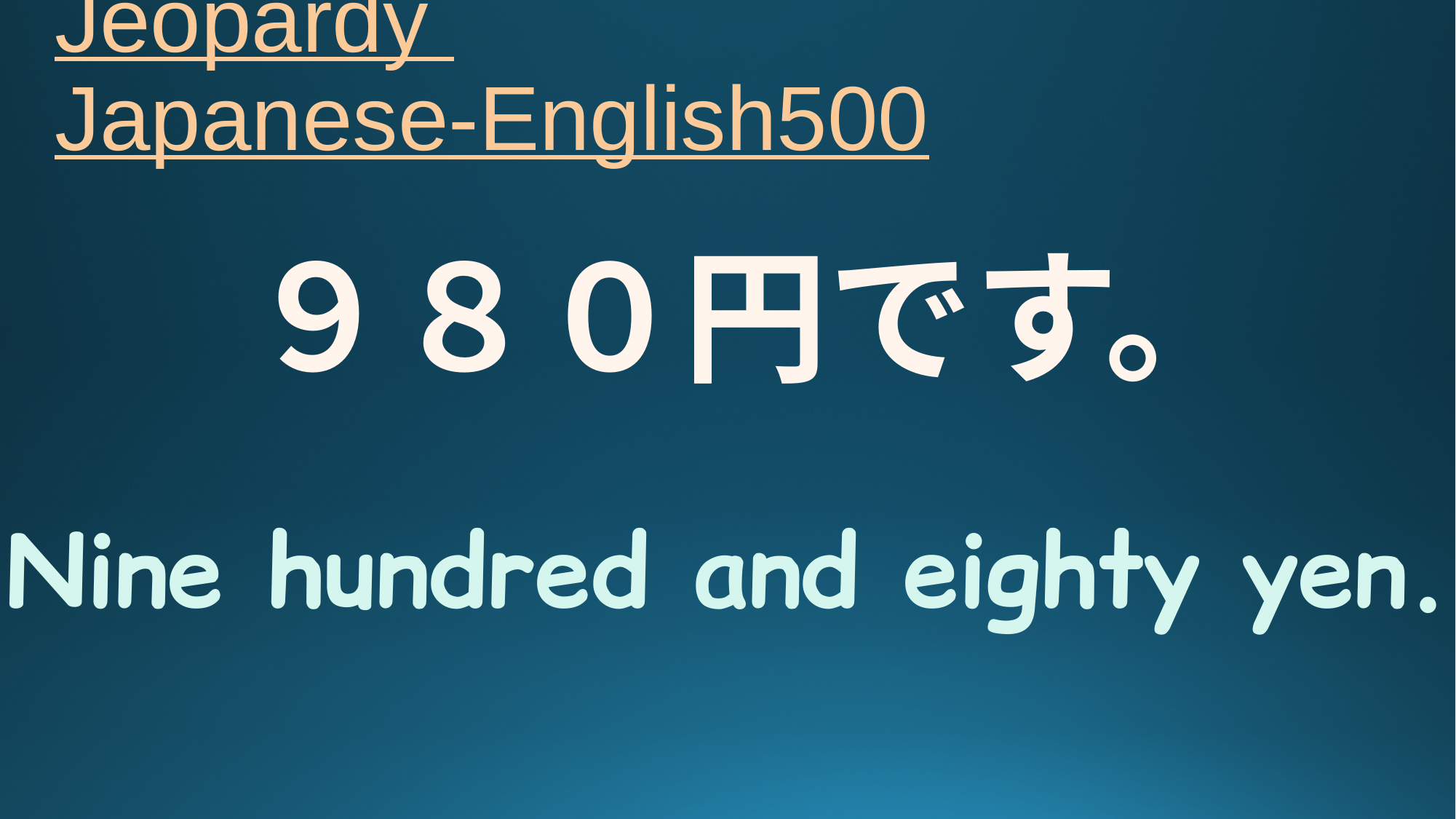

# Jeopardy Japanese-English500
９８０円です。
Nine hundred and eighty yen.